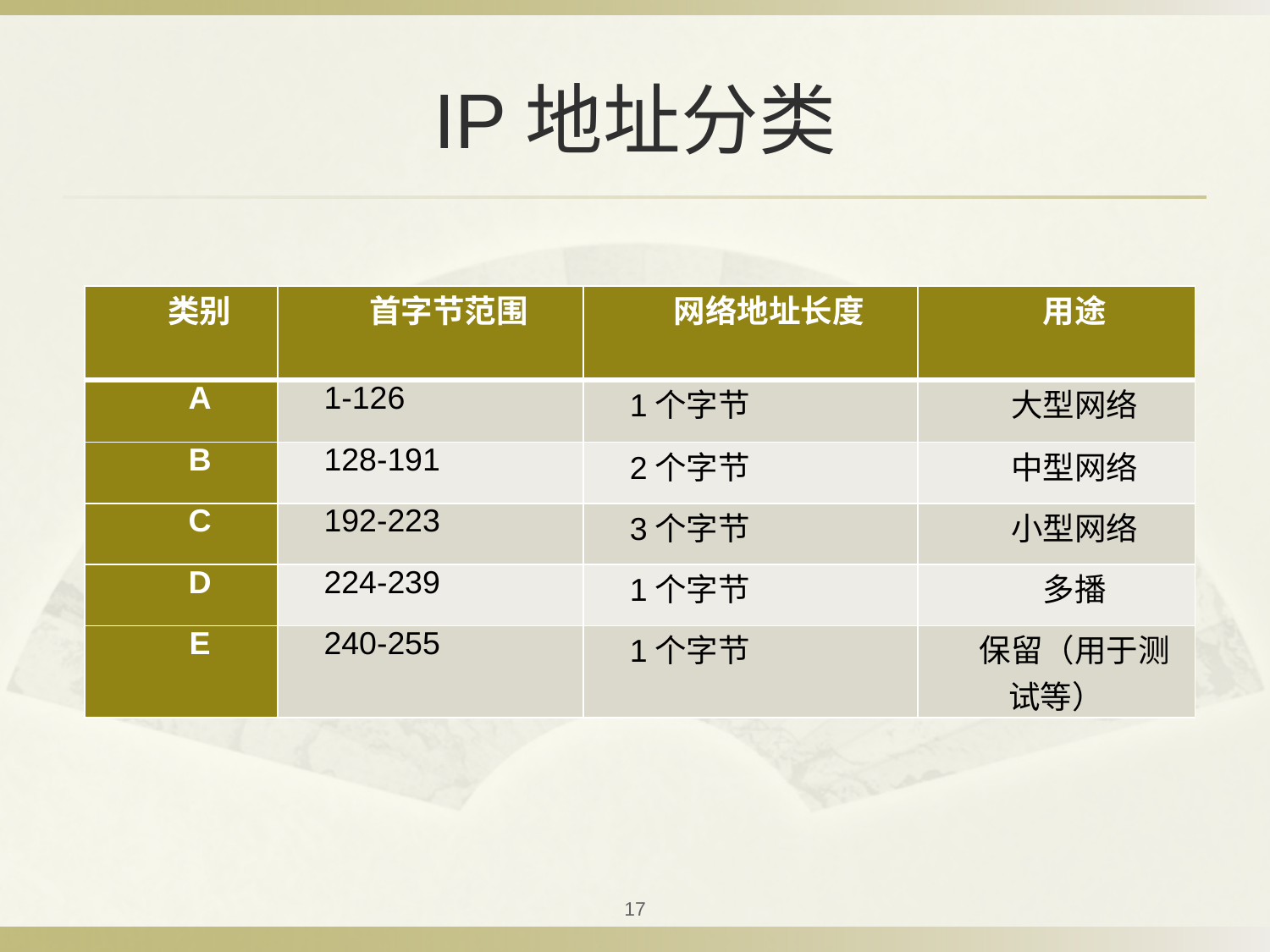

# IP地址分类
| 类别 | 首字节范围 | 网络地址长度 | 用途 |
| --- | --- | --- | --- |
| A | 1-126 | 1个字节 | 大型网络 |
| B | 128-191 | 2个字节 | 中型网络 |
| C | 192-223 | 3个字节 | 小型网络 |
| D | 224-239 | 1个字节 | 多播 |
| E | 240-255 | 1个字节 | 保留（用于测试等） |
17